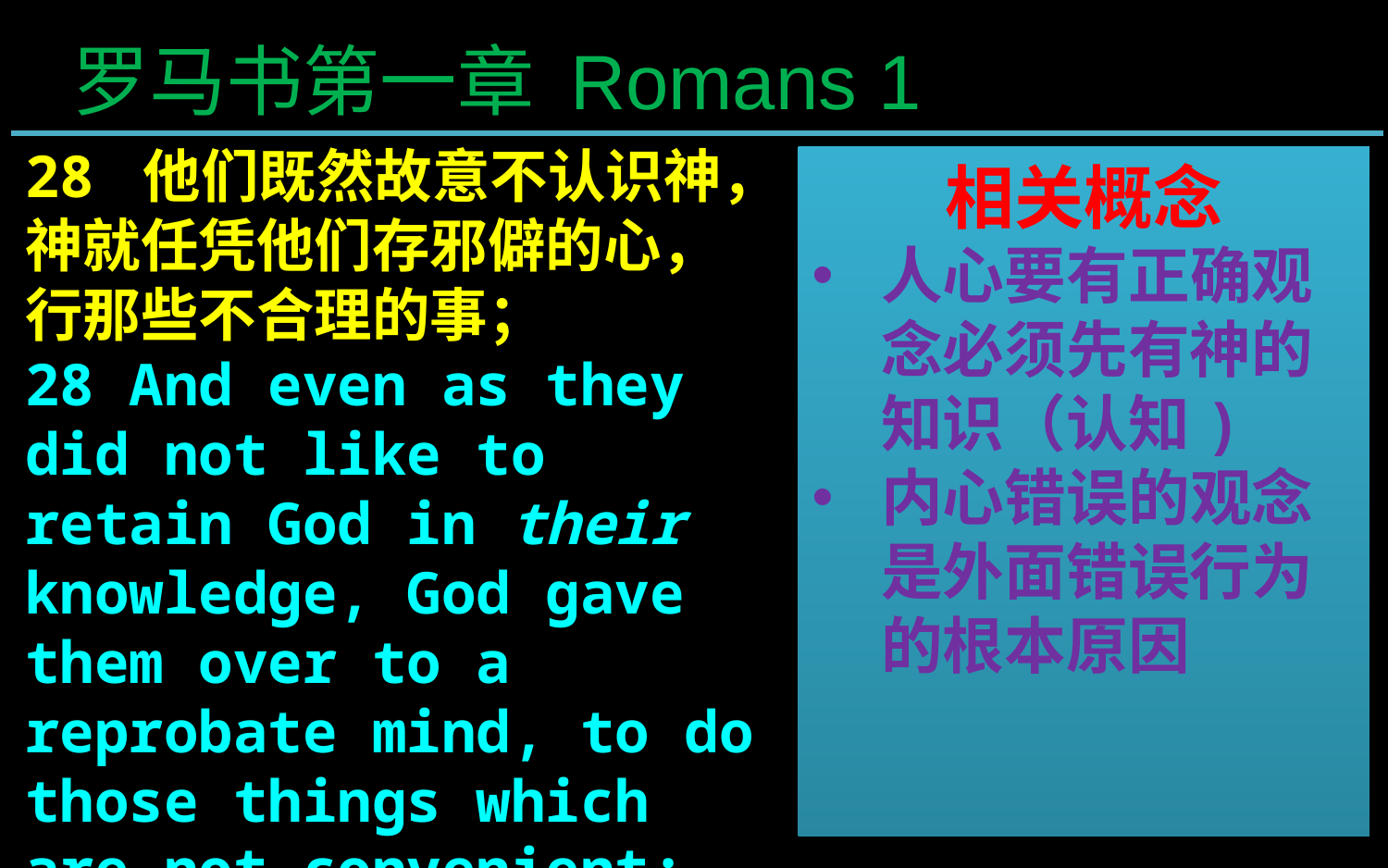

罗马书第一章 Romans 1
28 他们既然故意不认识神，神就任凭他们存邪僻的心，行那些不合理的事；
28 And even as they did not like to retain God in their knowledge, God gave them over to a reprobate mind, to do those things which are not convenient;
相关概念
人心要有正确观念必须先有神的知识（认知)
内心错误的观念是外面错误行为的根本原因